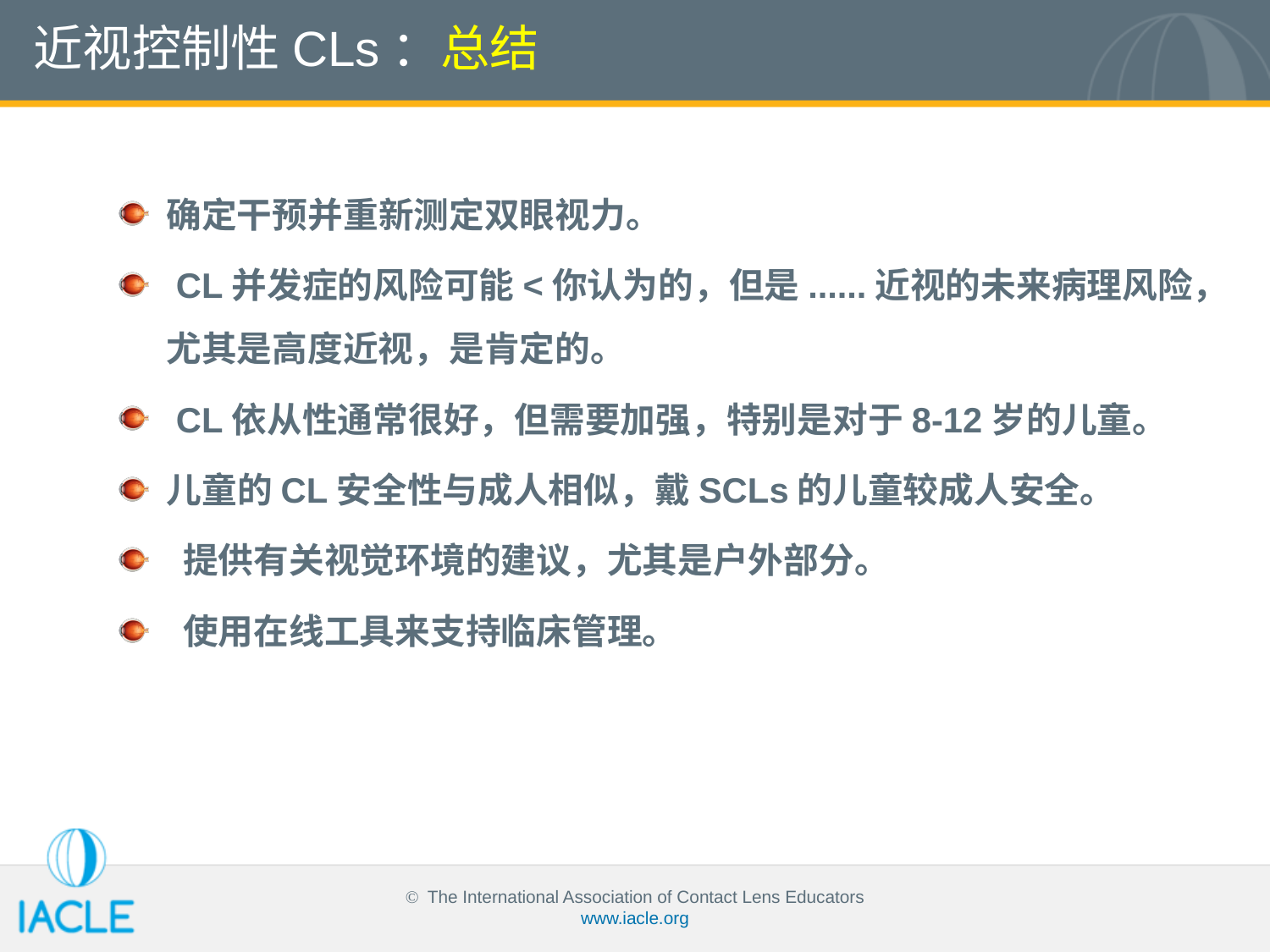

近视控制性CLs：总结
确定干预并重新测定双眼视力。
 CL并发症的风险可能<你认为的，但是......近视的未来病理风险，尤其是高度近视，是肯定的。
 CL依从性通常很好，但需要加强，特别是对于8-12岁的儿童。
儿童的CL安全性与成人相似，戴SCLs的儿童较成人安全。
 提供有关视觉环境的建议，尤其是户外部分。
 使用在线工具来支持临床管理。